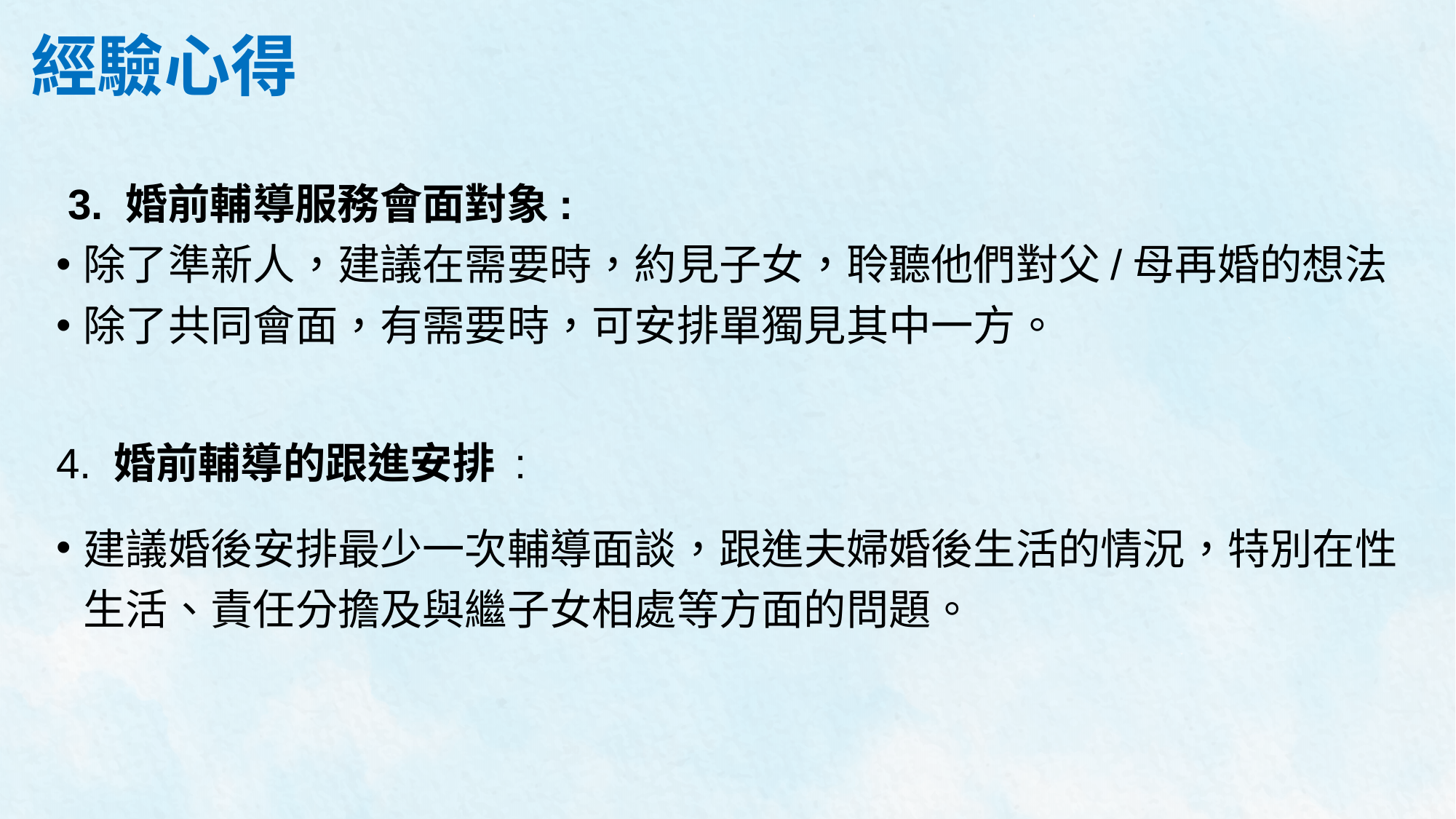

經驗心得
 3. 婚前輔導服務會面對象:
除了準新人，建議在需要時，約見子女，聆聽他們對父/母再婚的想法
除了共同會面，有需要時，可安排單獨見其中一方。

4. 婚前輔導的跟進安排 :
建議婚後安排最少一次輔導面談，跟進夫婦婚後生活的情況，特別在性生活、責任分擔及與繼子女相處等方面的問題。